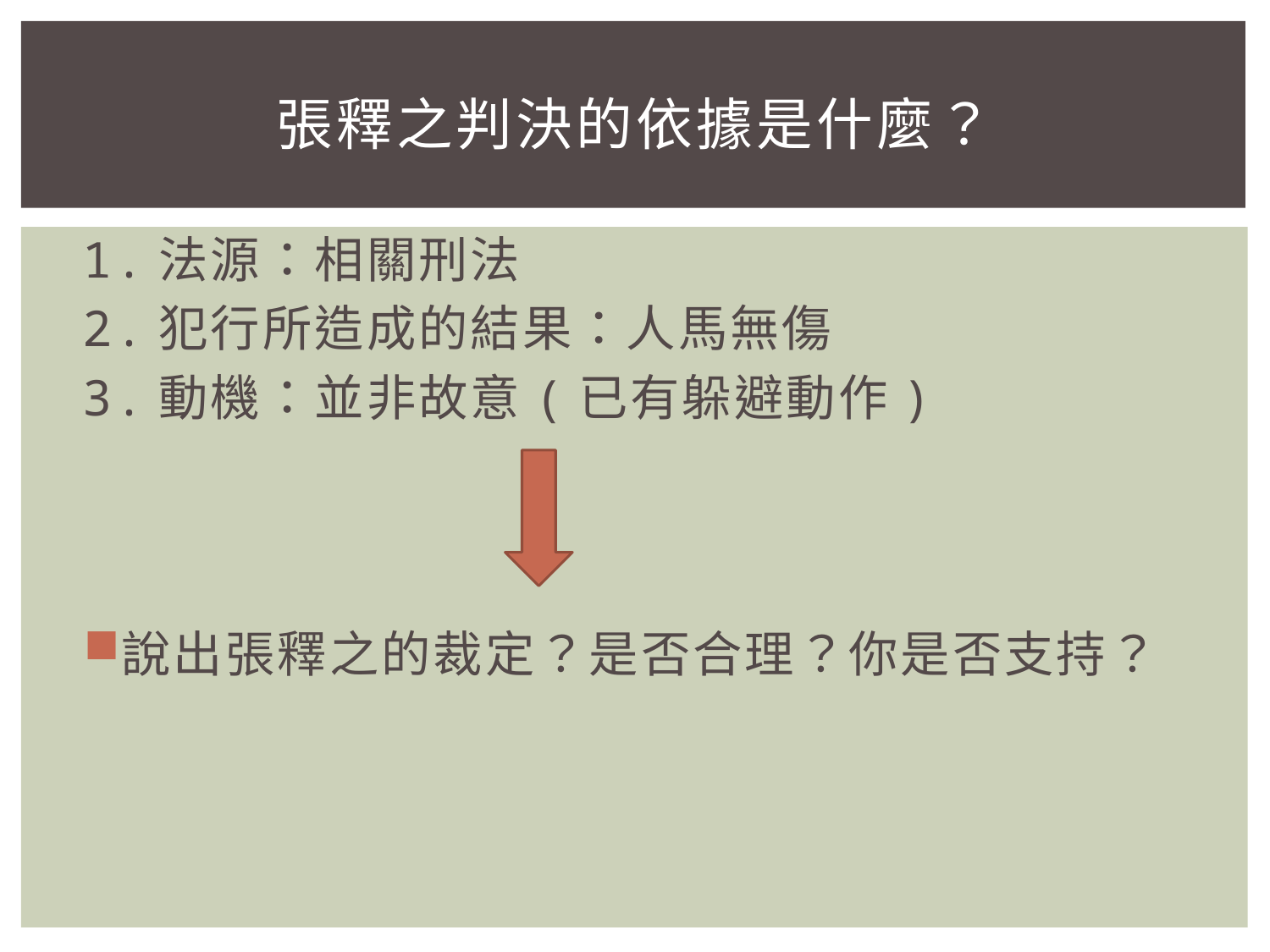

# 張釋之判決的依據是什麼？
1.法源：相關刑法
2.犯行所造成的結果：人馬無傷
3.動機：並非故意(已有躲避動作)

說出張釋之的裁定？是否合理？你是否支持？